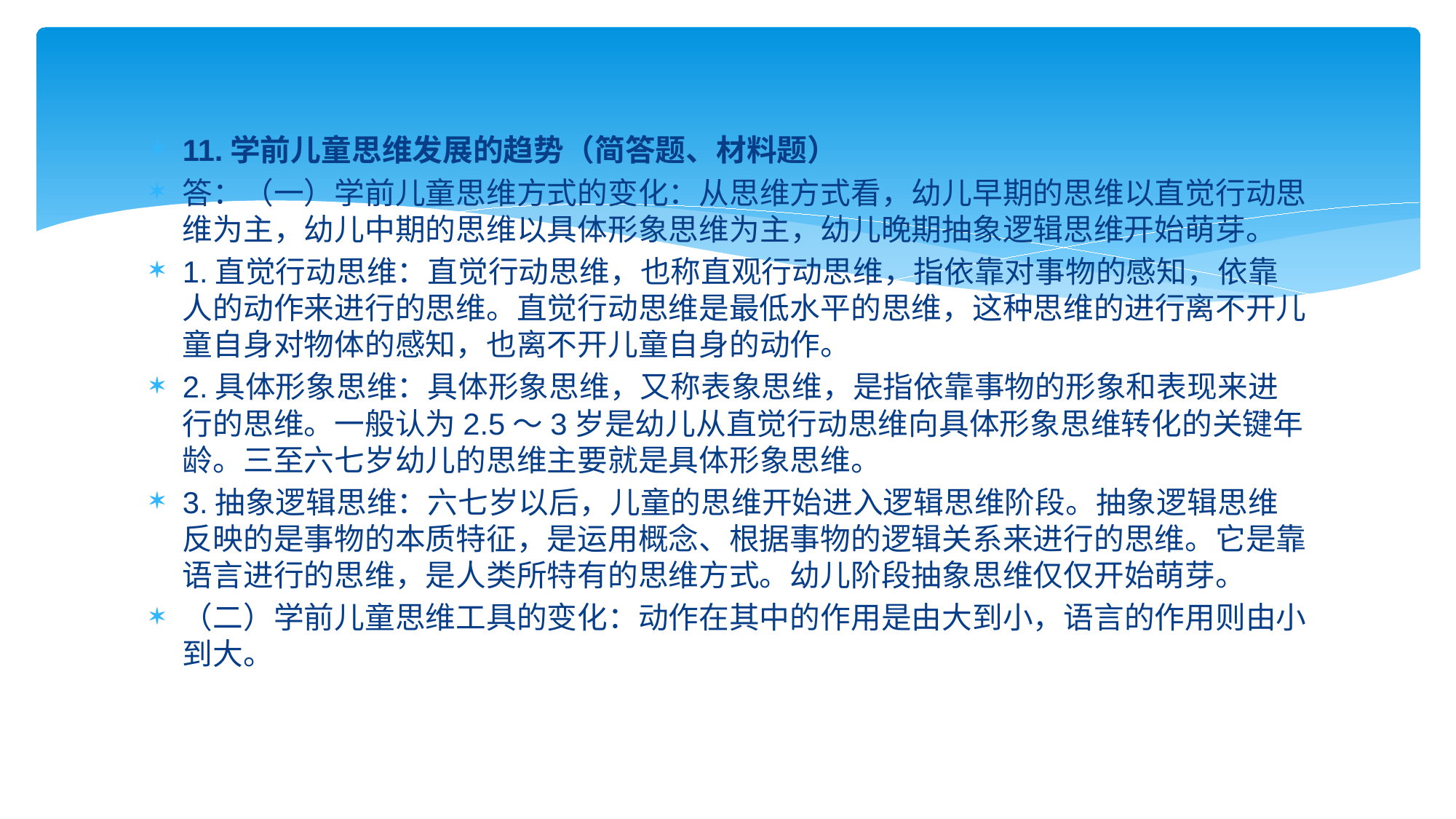

11.学前儿童思维发展的趋势（简答题、材料题）
答：（一）学前儿童思维方式的变化：从思维方式看，幼儿早期的思维以直觉行动思维为主，幼儿中期的思维以具体形象思维为主，幼儿晚期抽象逻辑思维开始萌芽。
1.直觉行动思维：直觉行动思维，也称直观行动思维，指依靠对事物的感知，依靠人的动作来进行的思维。直觉行动思维是最低水平的思维，这种思维的进行离不开儿童自身对物体的感知，也离不开儿童自身的动作。
2.具体形象思维：具体形象思维，又称表象思维，是指依靠事物的形象和表现来进行的思维。一般认为2.5～3岁是幼儿从直觉行动思维向具体形象思维转化的关键年龄。三至六七岁幼儿的思维主要就是具体形象思维。
3.抽象逻辑思维：六七岁以后，儿童的思维开始进入逻辑思维阶段。抽象逻辑思维反映的是事物的本质特征，是运用概念、根据事物的逻辑关系来进行的思维。它是靠语言进行的思维，是人类所特有的思维方式。幼儿阶段抽象思维仅仅开始萌芽。
（二）学前儿童思维工具的变化：动作在其中的作用是由大到小，语言的作用则由小到大。